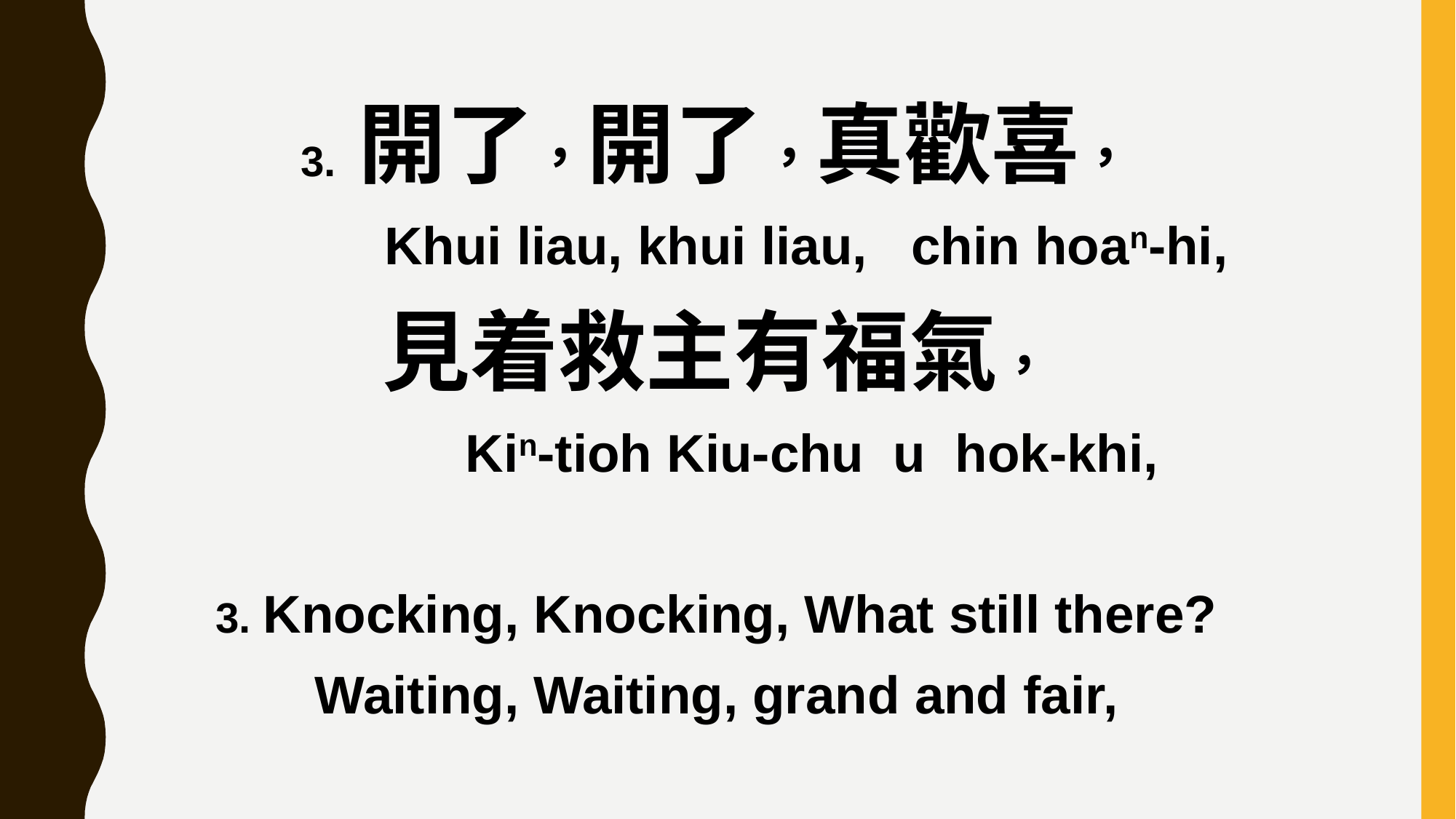

3. 開了，開了，真歡喜，
                 Khui liau, khui liau,   chin hoan-hi,
見着救主有福氣，
                    Kin-tioh Kiu-chu  u  hok-khi,

3. Knocking, Knocking, What still there?
Waiting, Waiting, grand and fair,